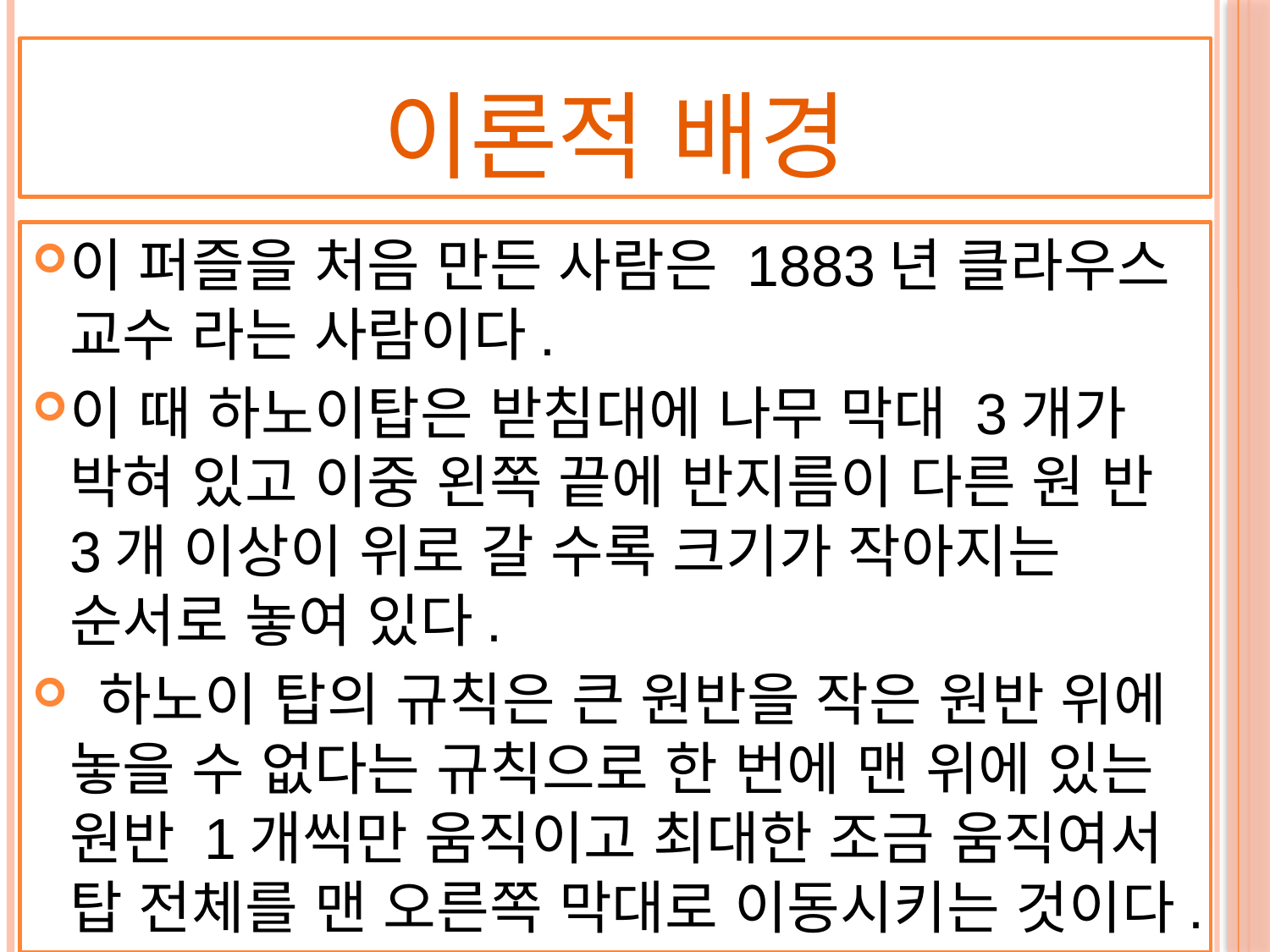

# 이론적 배경
이 퍼즐을 처음 만든 사람은 1883년 클라우스 교수 라는 사람이다.
이 때 하노이탑은 받침대에 나무 막대 3개가 박혀 있고 이중 왼쪽 끝에 반지름이 다른 원 반 3개 이상이 위로 갈 수록 크기가 작아지는 순서로 놓여 있다.
 하노이 탑의 규칙은 큰 원반을 작은 원반 위에 놓을 수 없다는 규칙으로 한 번에 맨 위에 있는 원반 1개씩만 움직이고 최대한 조금 움직여서 탑 전체를 맨 오른쪽 막대로 이동시키는 것이다.